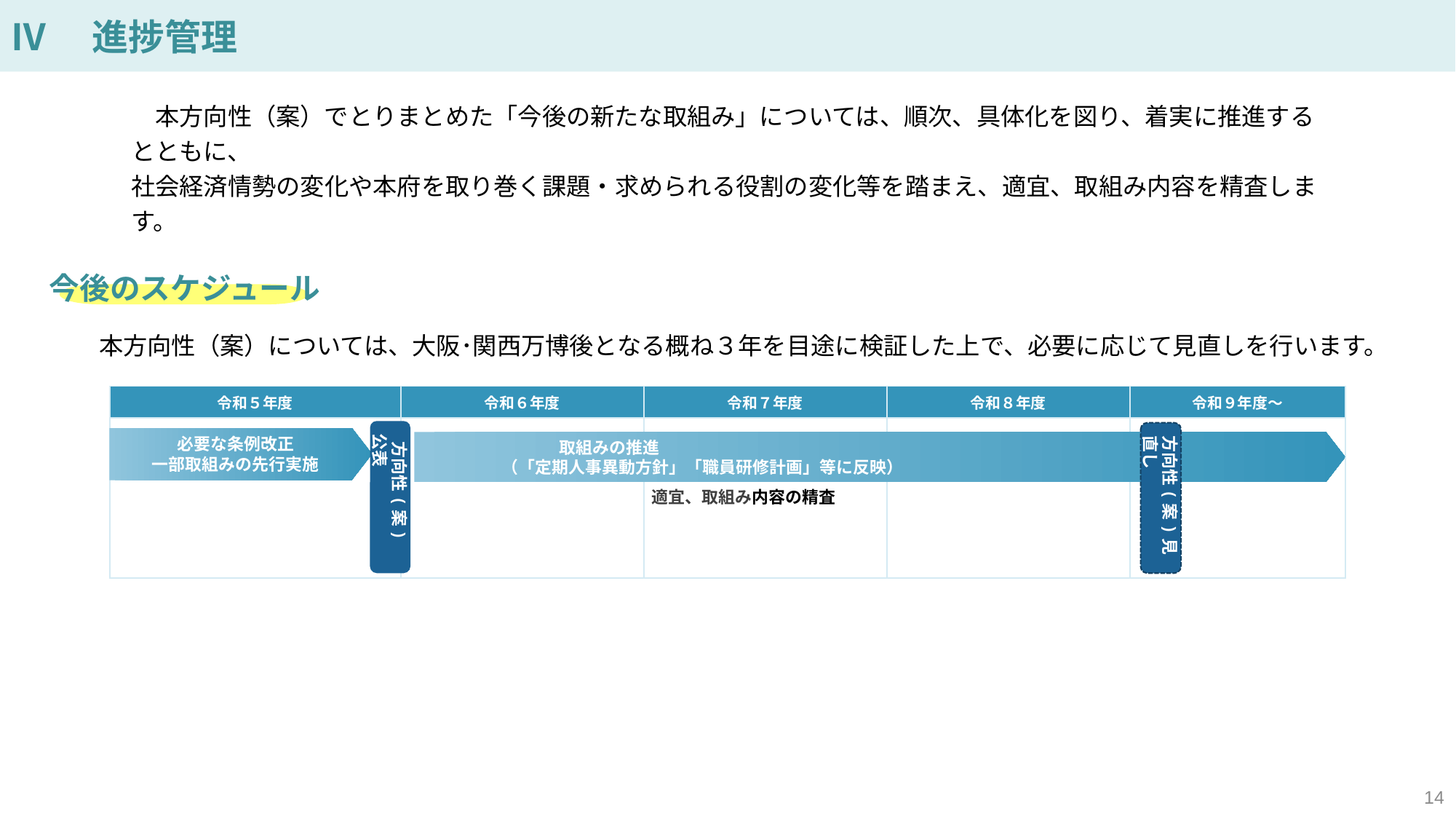

Ⅳ　進捗管理
　本方向性（案）でとりまとめた「今後の新たな取組み」については、順次、具体化を図り、着実に推進するとともに、
社会経済情勢の変化や本府を取り巻く課題・求められる役割の変化等を踏まえ、適宜、取組み内容を精査します。
今後のスケジュール
本方向性（案）については、大阪･関西万博後となる概ね３年を目途に検証した上で、必要に応じて見直しを行います。

| 令和５年度 | 令和６年度 | 令和７年度 | 令和８年度 | 令和９年度～ |
| --- | --- | --- | --- | --- |
|  |  |  |  |  |
 方向性(案)公表
方向性(案)見直し
必要な条例改正
一部取組みの先行実施
                                  取組みの推進
                   （「定期人事異動方針」「職員研修計画」等に反映）
適宜、取組み内容の精査
14